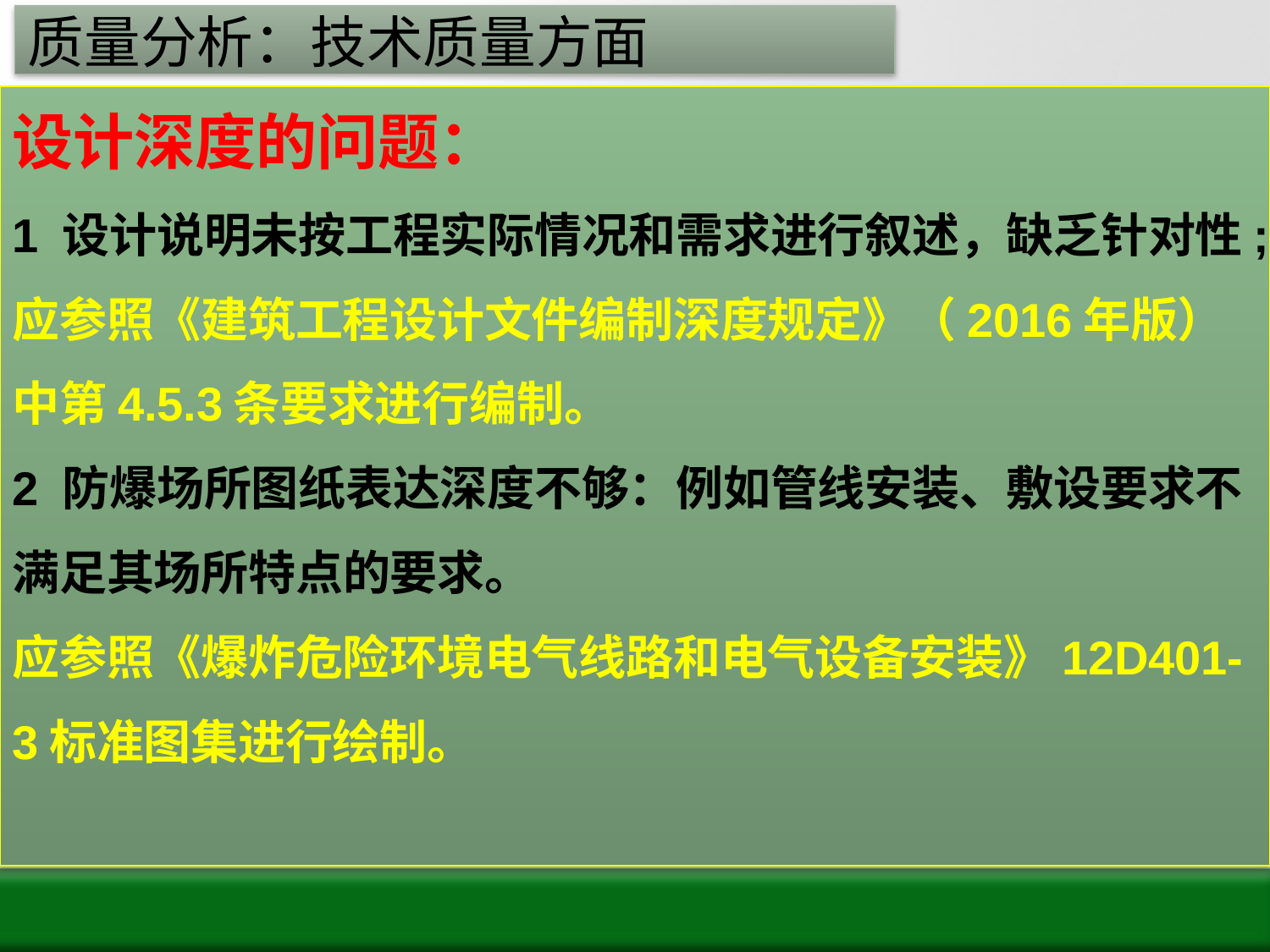

# 质量分析：技术质量方面
设计深度的问题：
1 设计说明未按工程实际情况和需求进行叙述，缺乏针对性;
应参照《建筑工程设计文件编制深度规定》（2016年版）中第4.5.3条要求进行编制。
2 防爆场所图纸表达深度不够：例如管线安装、敷设要求不满足其场所特点的要求。
应参照《爆炸危险环境电气线路和电气设备安装》12D401-3标准图集进行绘制。